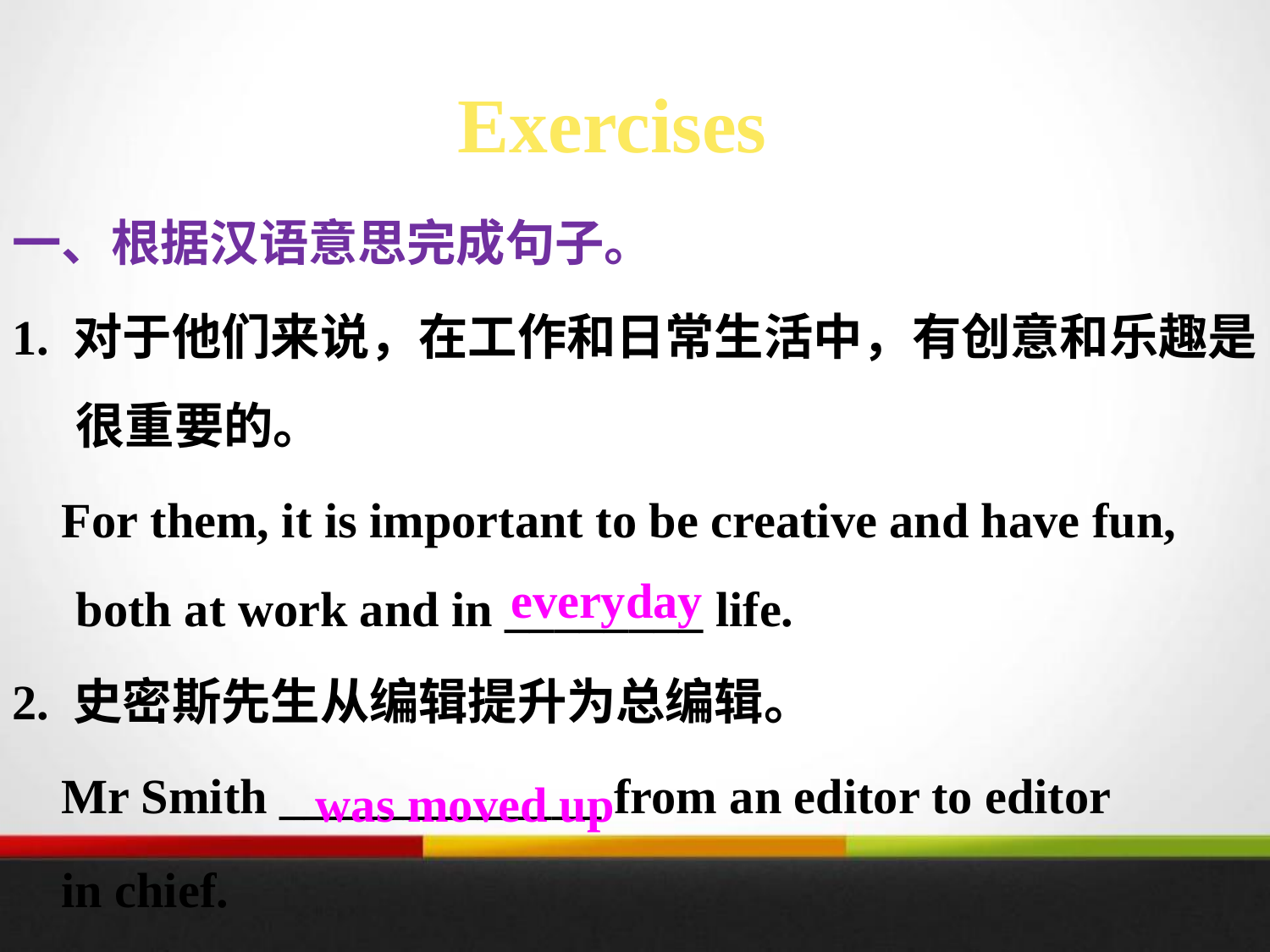

Exercises
一、根据汉语意思完成句子。
1. 对于他们来说，在工作和日常生活中，有创意和乐趣是很重要的。
    For them, it is important to be creative and have fun, both at work and in ________ life.
2. 史密斯先生从编辑提升为总编辑。
    Mr Smith _____________ from an editor to editor
    in chief.
everyday
was moved up